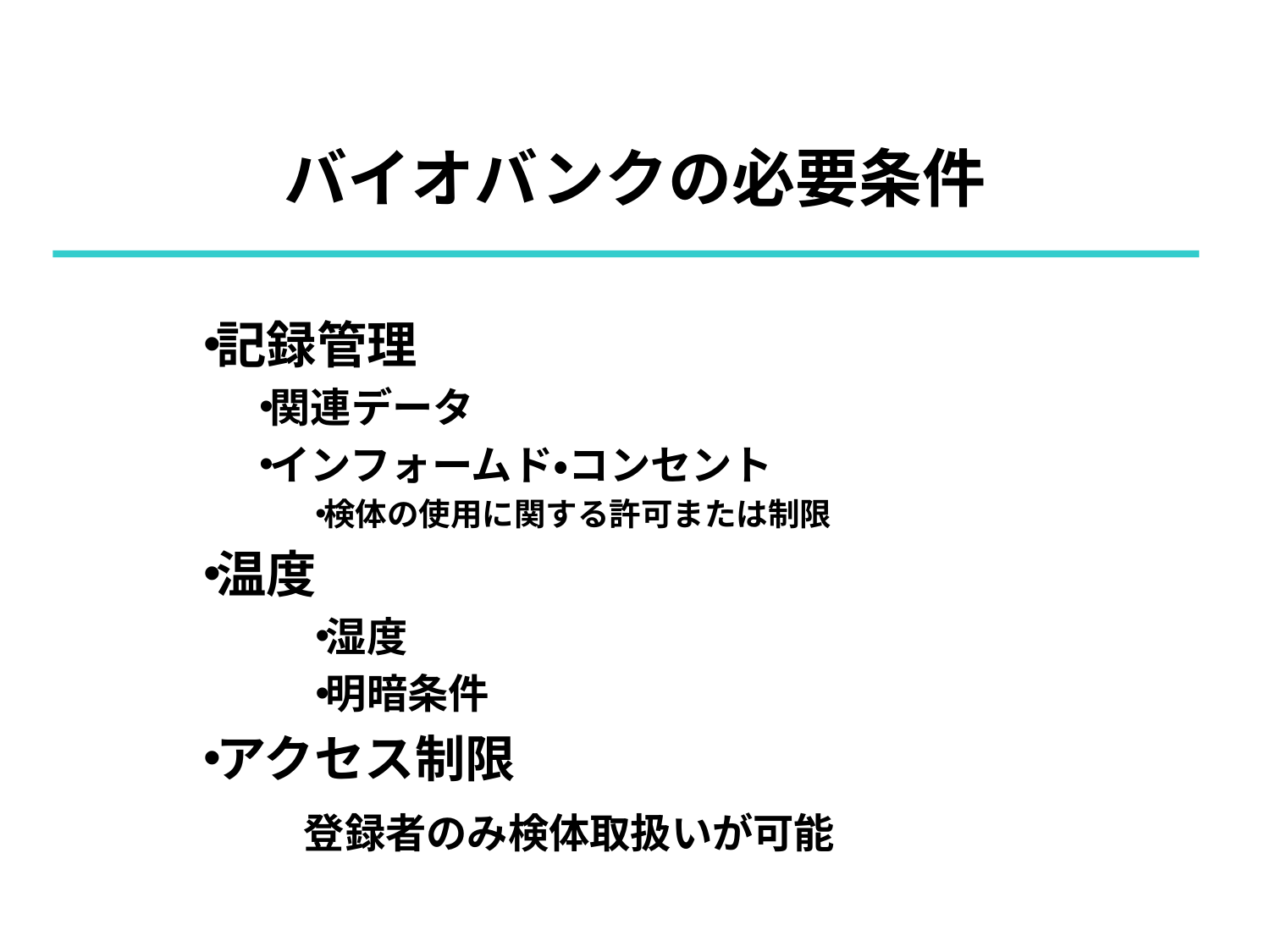

# バイオバンクの必要条件

記録管理
関連データ
インフォームド・コンセント
検体の使用に関する許可または制限
温度
湿度
明暗条件
アクセス制限
　　登録者のみ検体取扱いが可能